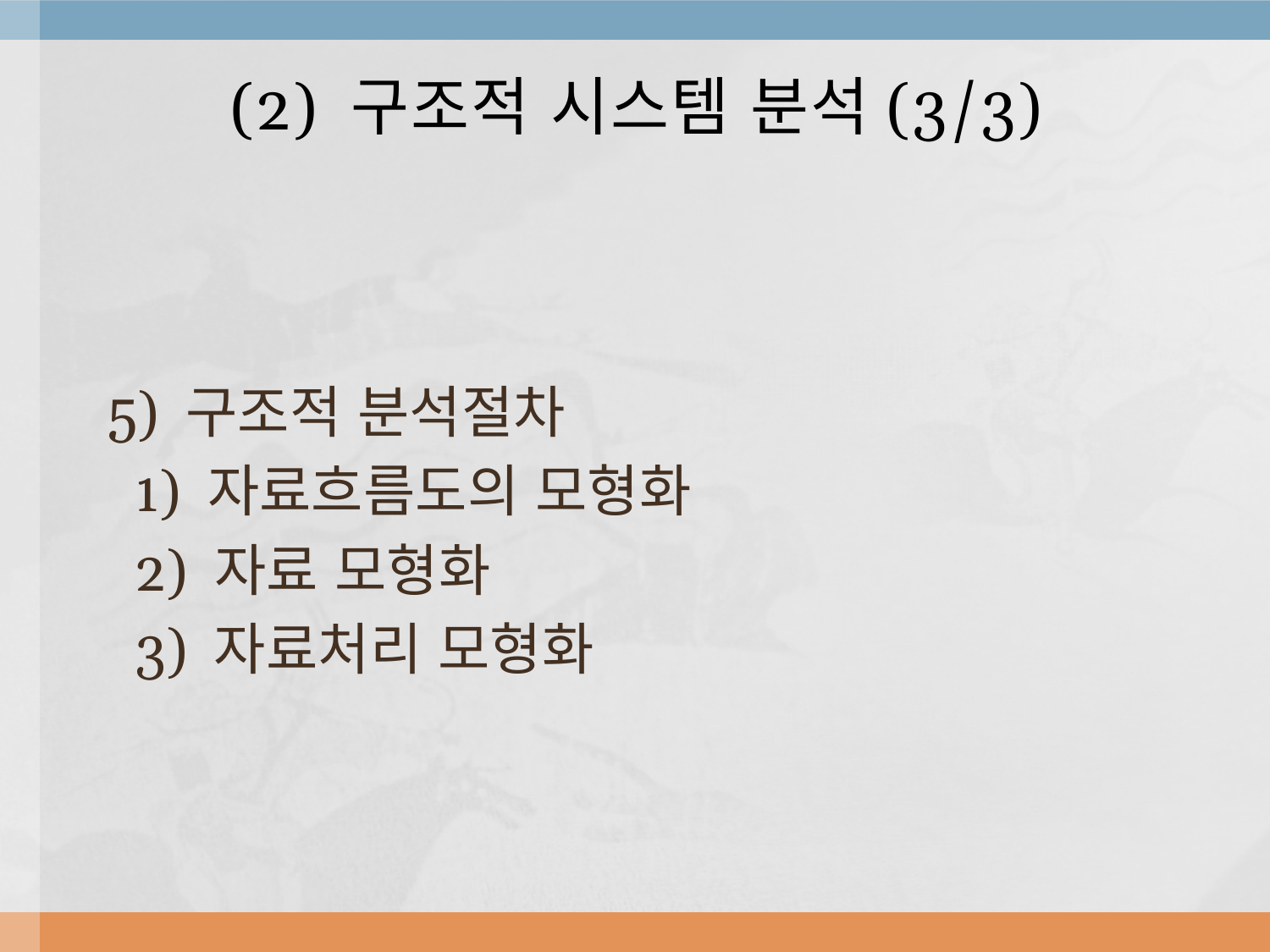

# (2) 구조적 시스템 분석(3/3)
5) 구조적 분석절차
  1) 자료흐름도의 모형화
  2) 자료 모형화
  3) 자료처리 모형화